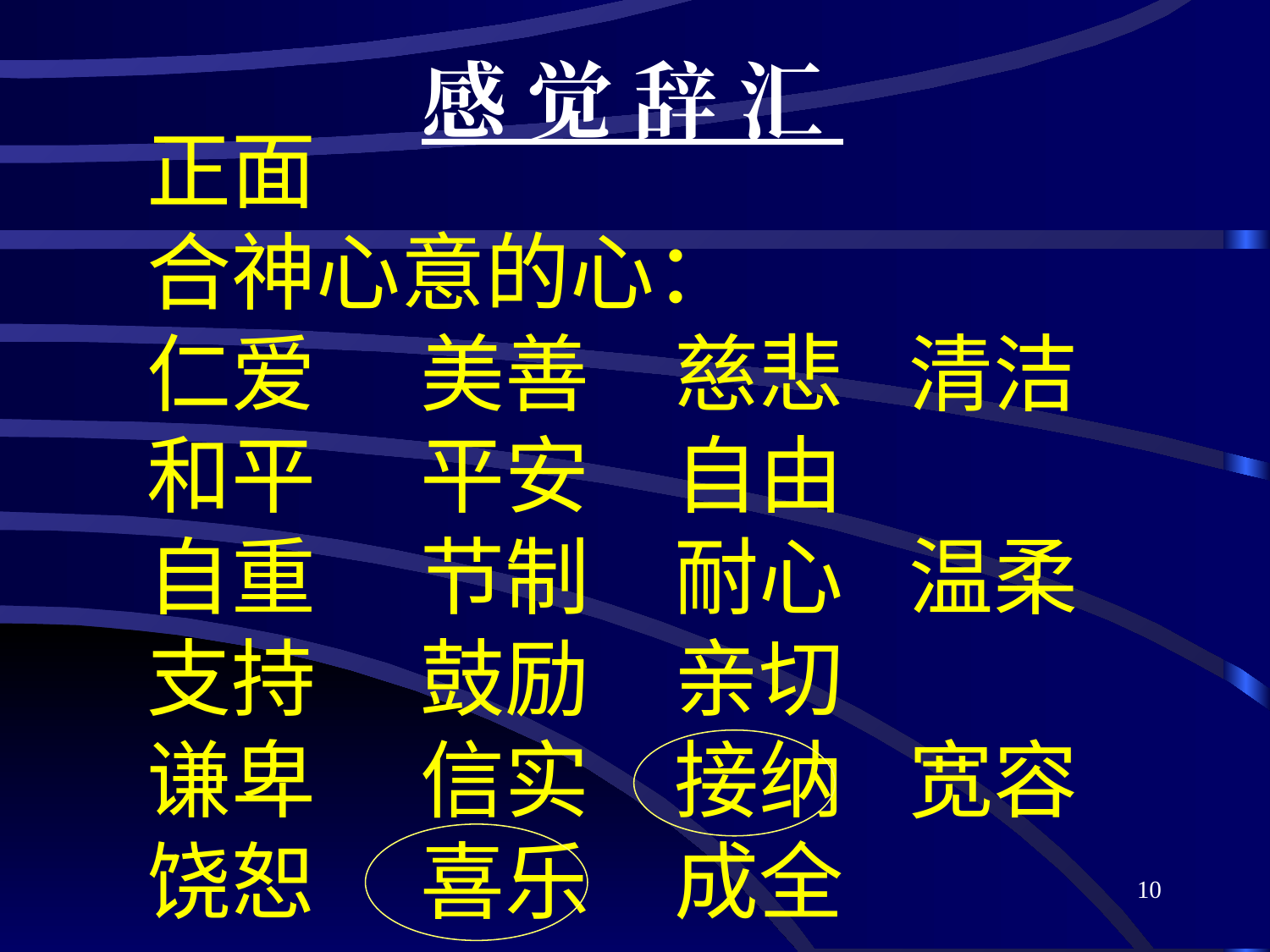

感 觉 辞 汇
正面
合神心意的心：
仁爱	 美善	 慈悲	清洁
和平	 平安	 自由
自重	 节制	 耐心	温柔
支持	 鼓励	 亲切
谦卑	 信实	 接纳	宽容
饶恕	 喜乐	 成全

10